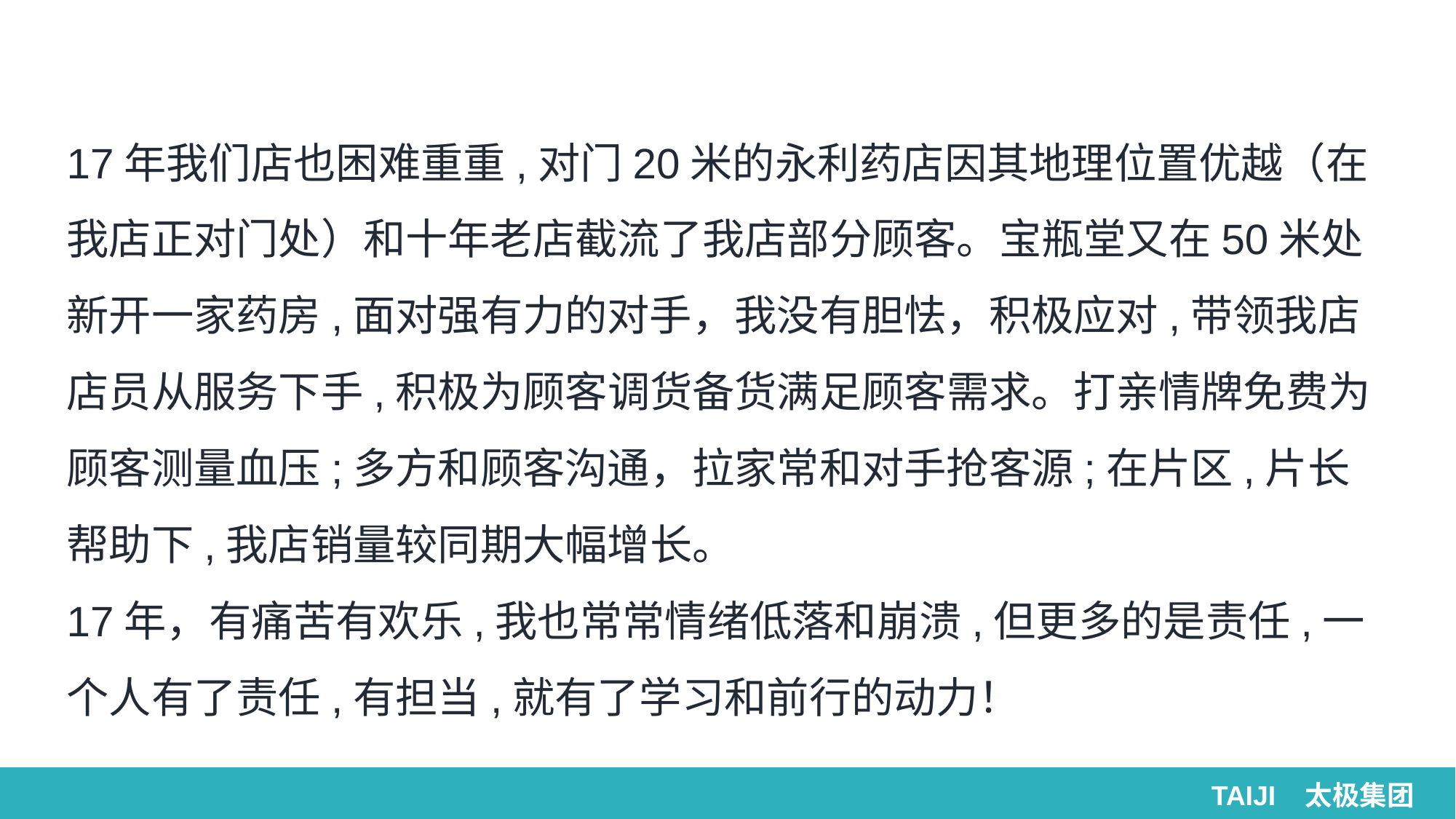

17年我们店也困难重重,对门20米的永利药店因其地理位置优越（在我店正对门处）和十年老店截流了我店部分顾客。宝瓶堂又在50米处新开一家药房,面对强有力的对手，我没有胆怯，积极应对,带领我店店员从服务下手,积极为顾客调货备货满足顾客需求。打亲情牌免费为顾客测量血压;多方和顾客沟通，拉家常和对手抢客源;在片区,片长帮助下,我店销量较同期大幅增长。
17年，有痛苦有欢乐,我也常常情绪低落和崩溃,但更多的是责任,一个人有了责任,有担当,就有了学习和前行的动力！

TAIJI   太极集团